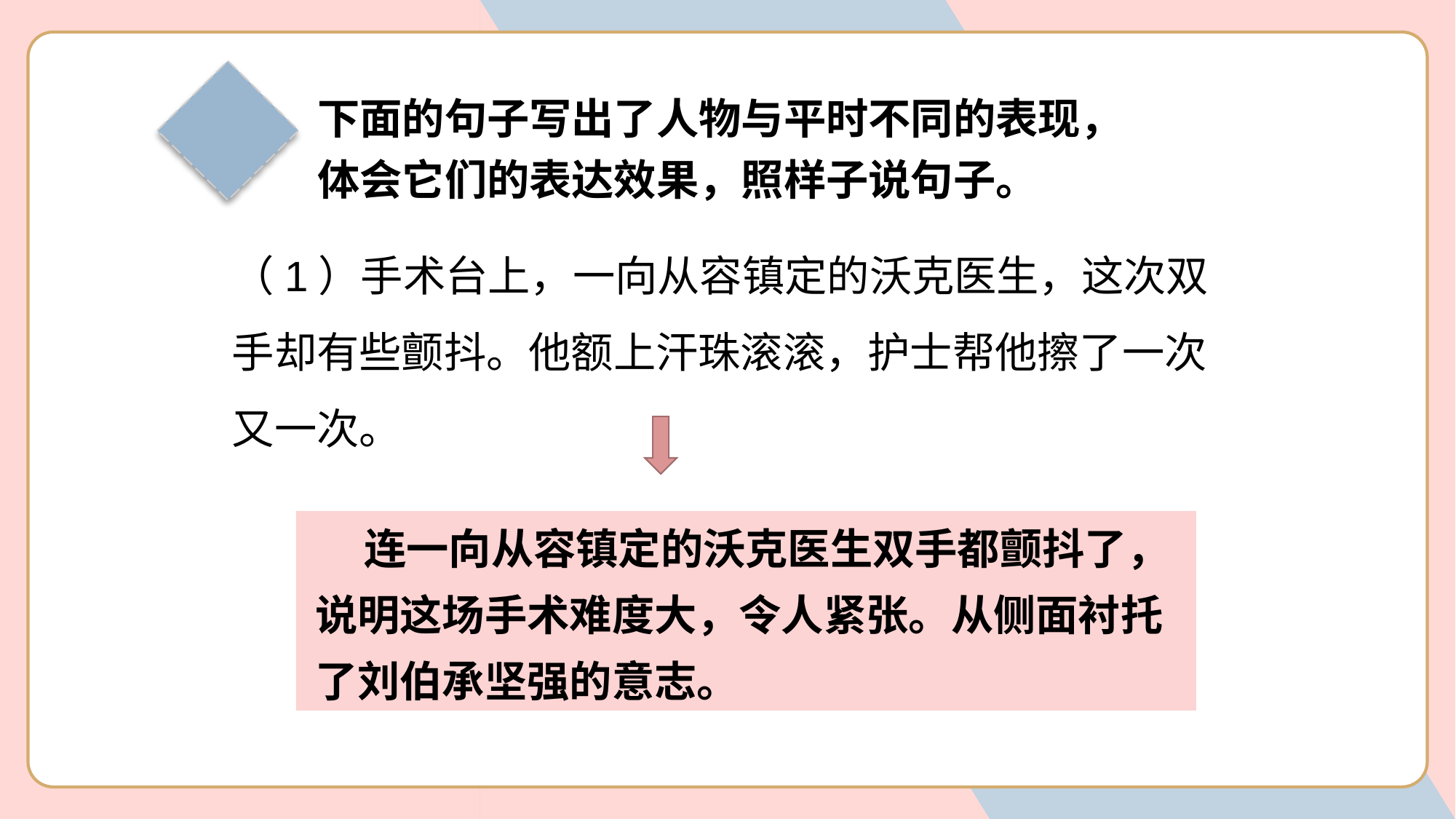

下面的句子写出了人物与平时不同的表现，体会它们的表达效果，照样子说句子。
（1）手术台上，一向从容镇定的沃克医生，这次双手却有些颤抖。他额上汗珠滚滚，护士帮他擦了一次又一次。

    连一向从容镇定的沃克医生双手都颤抖了，说明这场手术难度大，令人紧张。从侧面衬托了刘伯承坚强的意志。